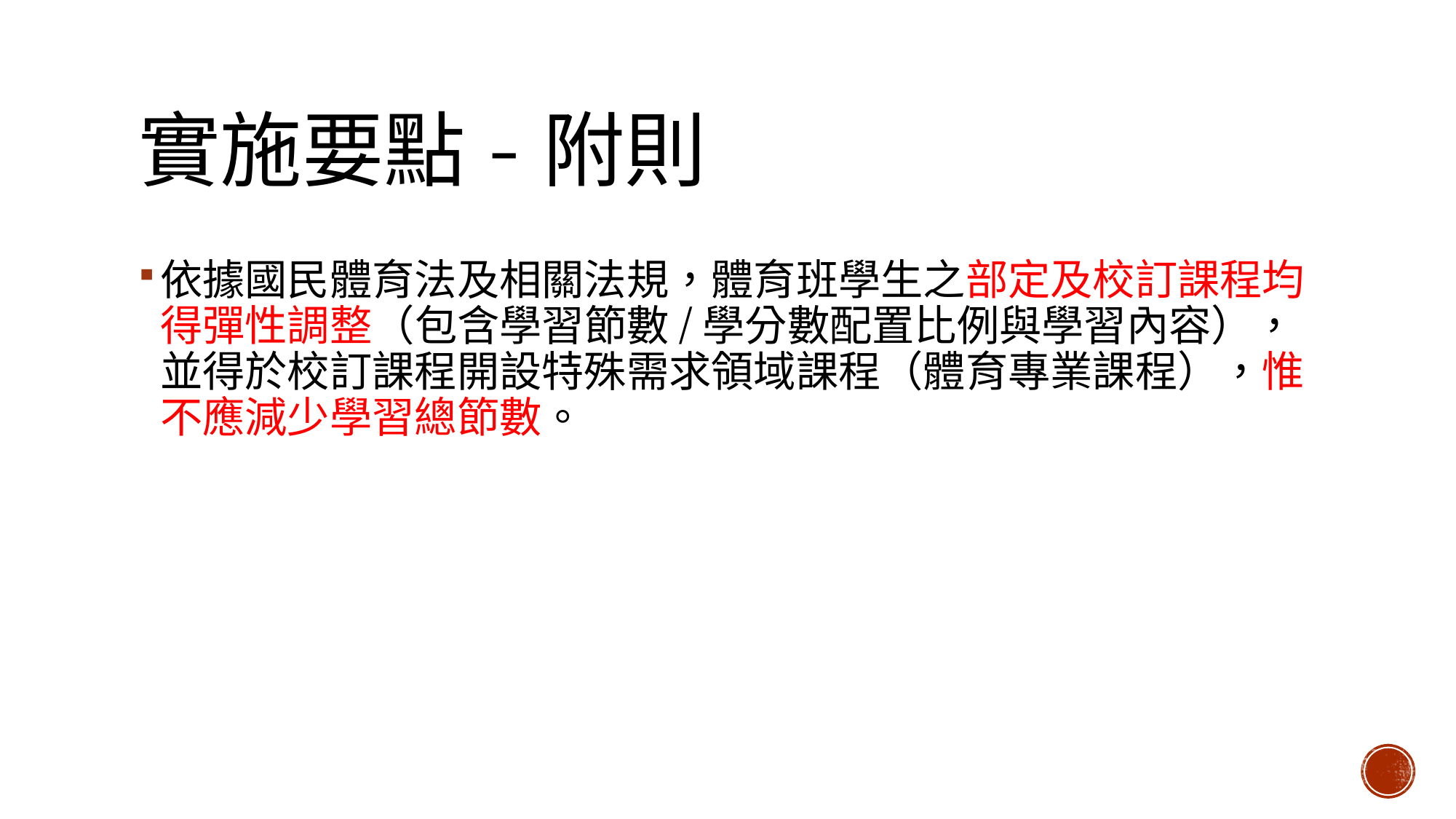

# 實施要點-附則
依據國民體育法及相關法規，體育班學生之部定及校訂課程均得彈性調整（包含學習節數/學分數配置比例與學習內容），並得於校訂課程開設特殊需求領域課程（體育專業課程），惟不應減少學習總節數。